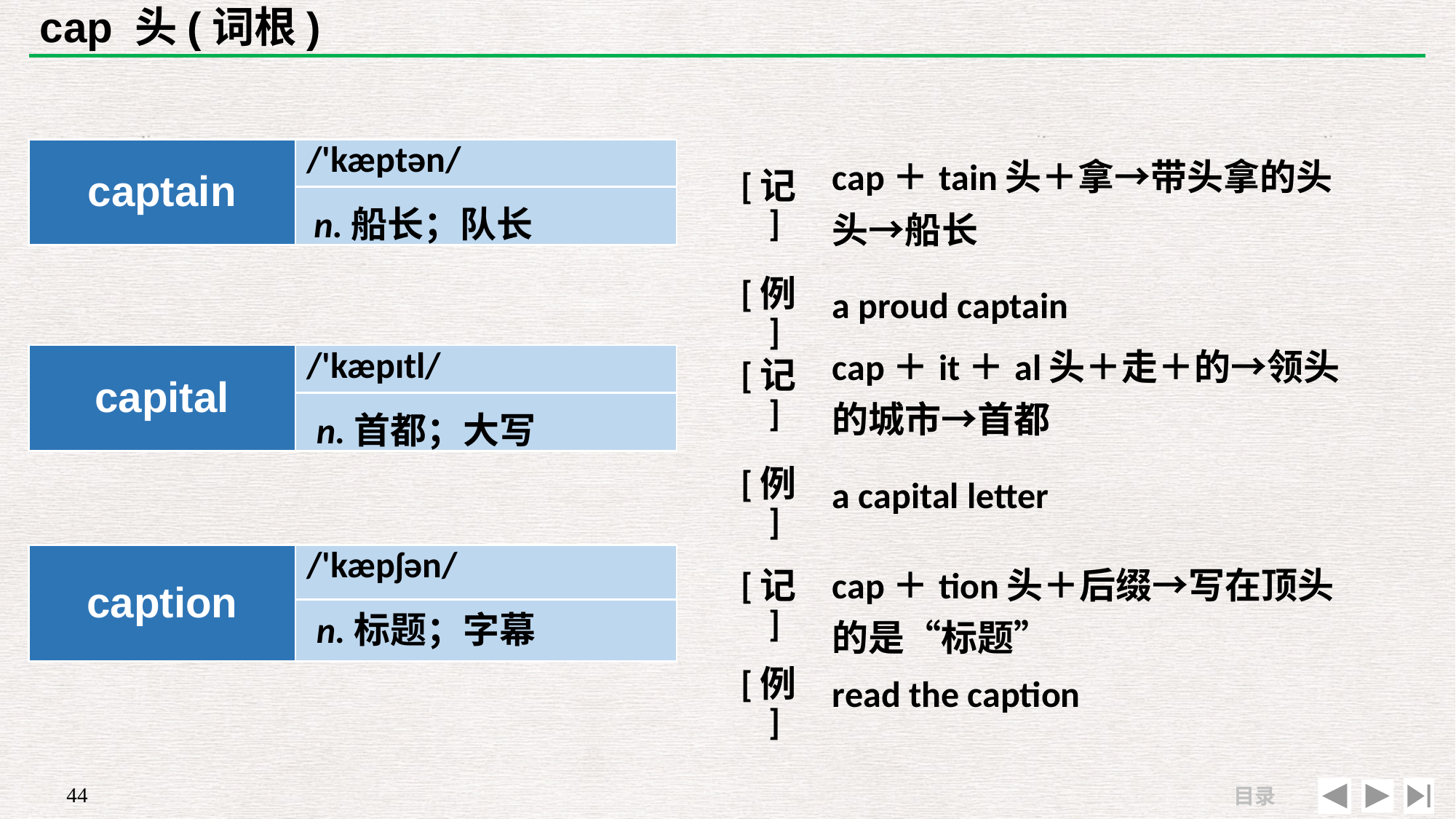

# cap 头(词根)

| captain | /'kæptən/ |
| --- | --- |
|  |  |
| [记] | cap＋tain头＋拿→带头拿的头头→船长 |
| --- | --- |
| [例] | a proud captain |
n.船长；队长
| [记] | cap＋it＋al头＋走＋的→领头的城市→首都 |
| --- | --- |
| [例] | a capital letter |
| capital | /'kæpɪtl/ |
| --- | --- |
|  |  |
n.首都；大写
| caption | /'kæpʃən/ |
| --- | --- |
|  |  |
| [记] | cap＋tion头＋后缀→写在顶头的是“标题” |
| --- | --- |
| [例] | read the caption |
n.标题；字幕